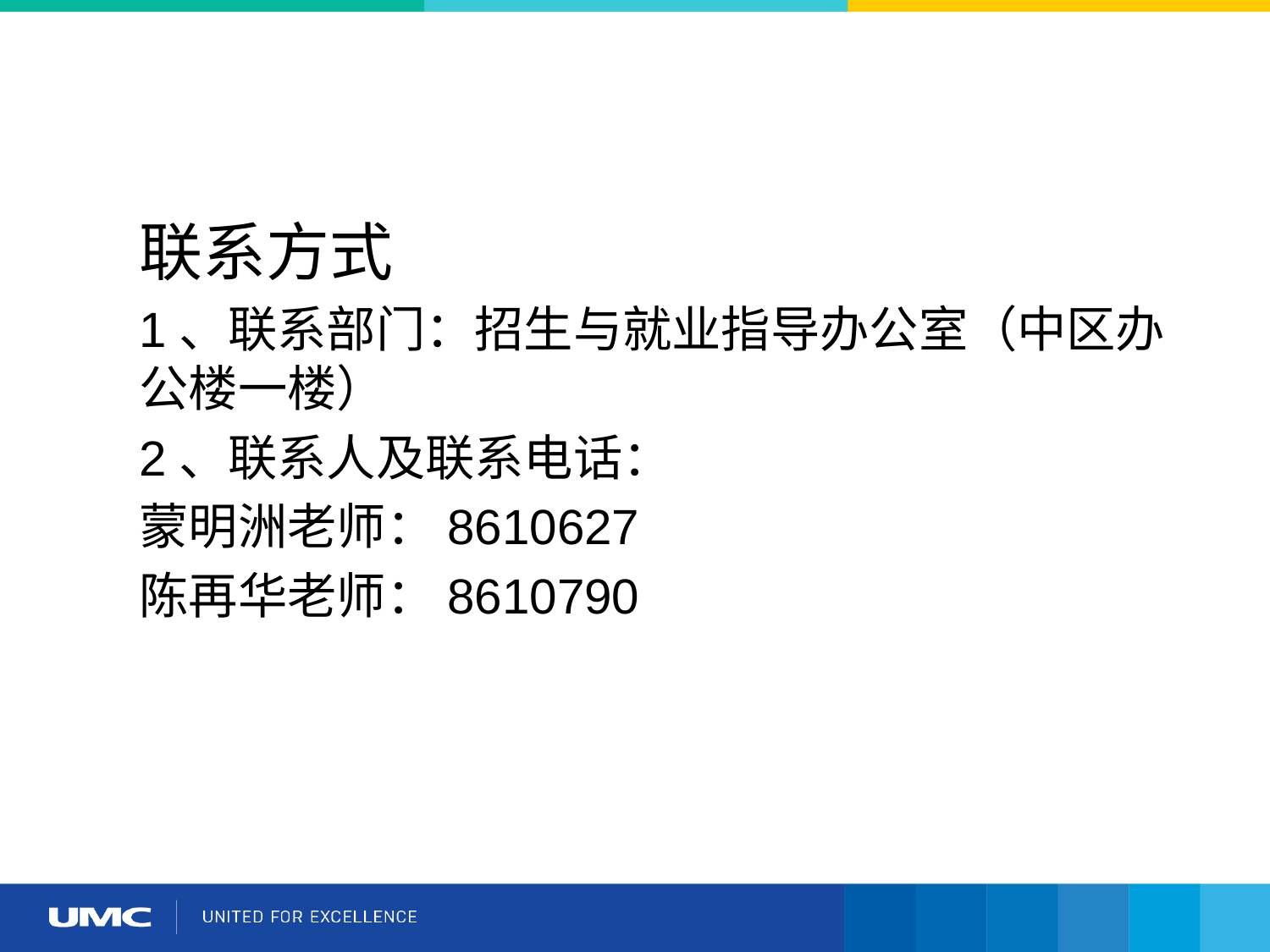

#
联系方式
1、联系部门：招生与就业指导办公室（中区办公楼一楼）
2、联系人及联系电话：
蒙明洲老师：8610627
陈再华老师：8610790
46